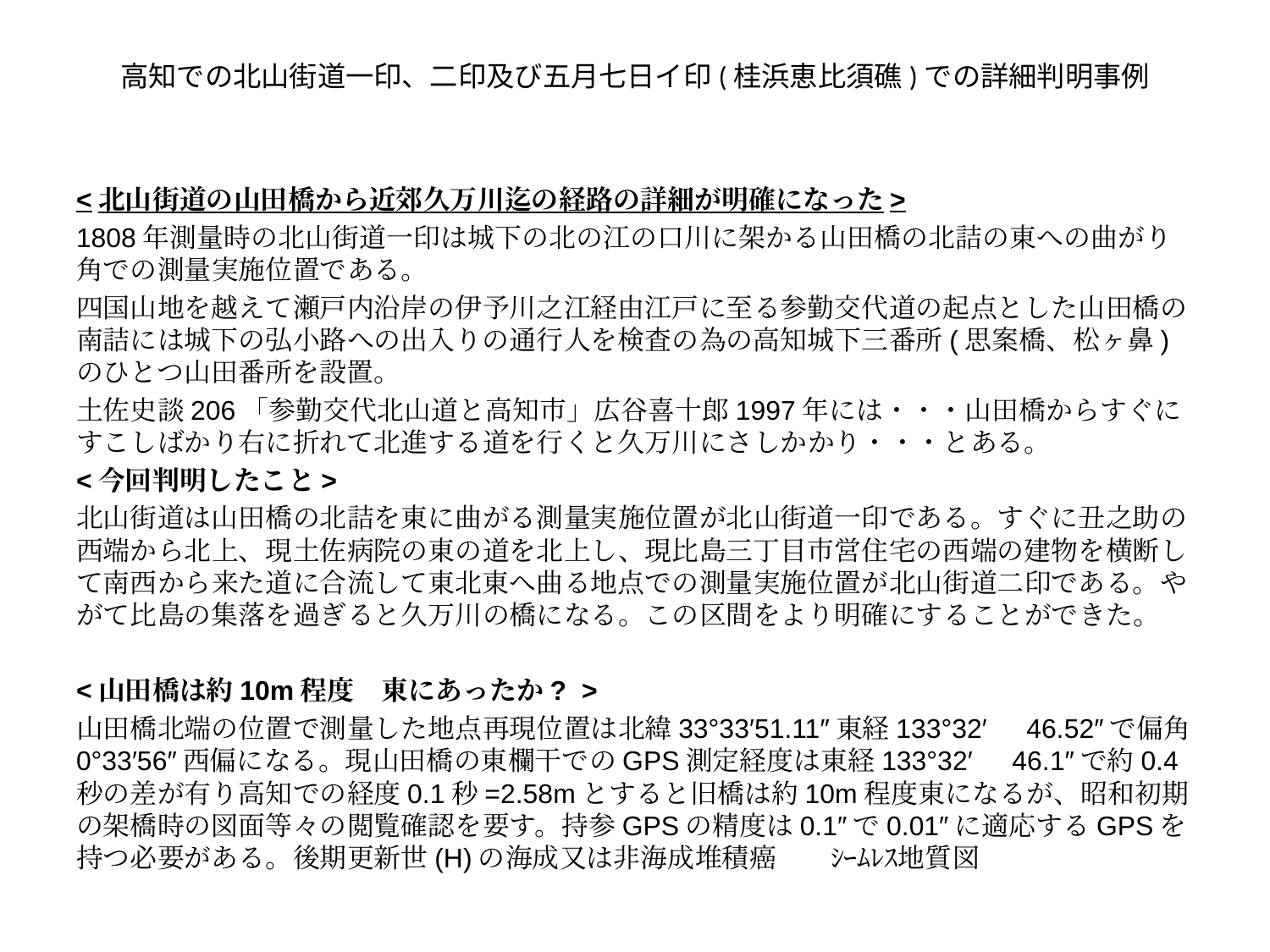

# 高知での北山街道一印、二印及び五月七日イ印(桂浜恵比須礁)での詳細判明事例
<北山街道の山田橋から近郊久万川迄の経路の詳細が明確になった>
1808年測量時の北山街道一印は城下の北の江の口川に架かる山田橋の北詰の東への曲がり角での測量実施位置である。
四国山地を越えて瀬戸内沿岸の伊予川之江経由江戸に至る参勤交代道の起点とした山田橋の南詰には城下の弘小路への出入りの通行人を検査の為の高知城下三番所(思案橋、松ヶ鼻)のひとつ山田番所を設置。
土佐史談206「参勤交代北山道と高知市」広谷喜十郎1997年には・・・山田橋からすぐにすこしばかり右に折れて北進する道を行くと久万川にさしかかり・・・とある。
<今回判明したこと>
北山街道は山田橋の北詰を東に曲がる測量実施位置が北山街道一印である。すぐに丑之助の西端から北上、現土佐病院の東の道を北上し、現比島三丁目市営住宅の西端の建物を横断して南西から来た道に合流して東北東へ曲る地点での測量実施位置が北山街道二印である。やがて比島の集落を過ぎると久万川の橋になる。この区間をより明確にすることができた。

<山田橋は約10m程度　東にあったか?  >
山田橋北端の位置で測量した地点再現位置は北緯33°33′51.11″東経133°32′　46.52″で偏角0°33′56″西偏になる。現山田橋の東欄干でのGPS測定経度は東経133°32′　46.1″で約0.4秒の差が有り高知での経度0.1秒=2.58mとすると旧橋は約10m程度東になるが、昭和初期の架橋時の図面等々の閲覧確認を要す。持参GPSの精度は0.1″で0.01″に適応するGPSを持つ必要がある。後期更新世(H)の海成又は非海成堆積癌　　ｼｰﾑﾚｽ地質図